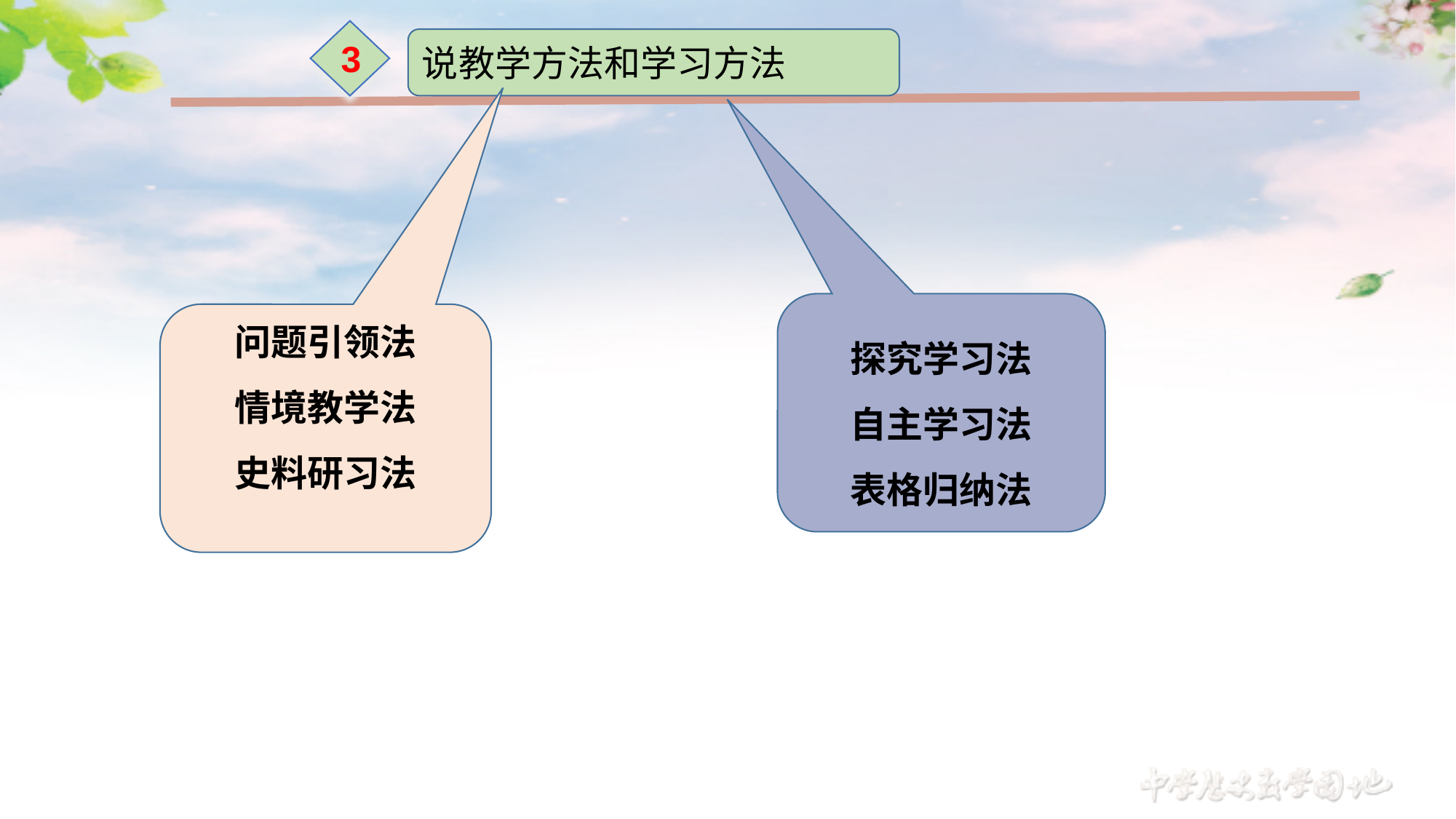

3
说教学方法和学习方法
探究学习法
自主学习法
表格归纳法

问题引领法
情境教学法
史料研习法